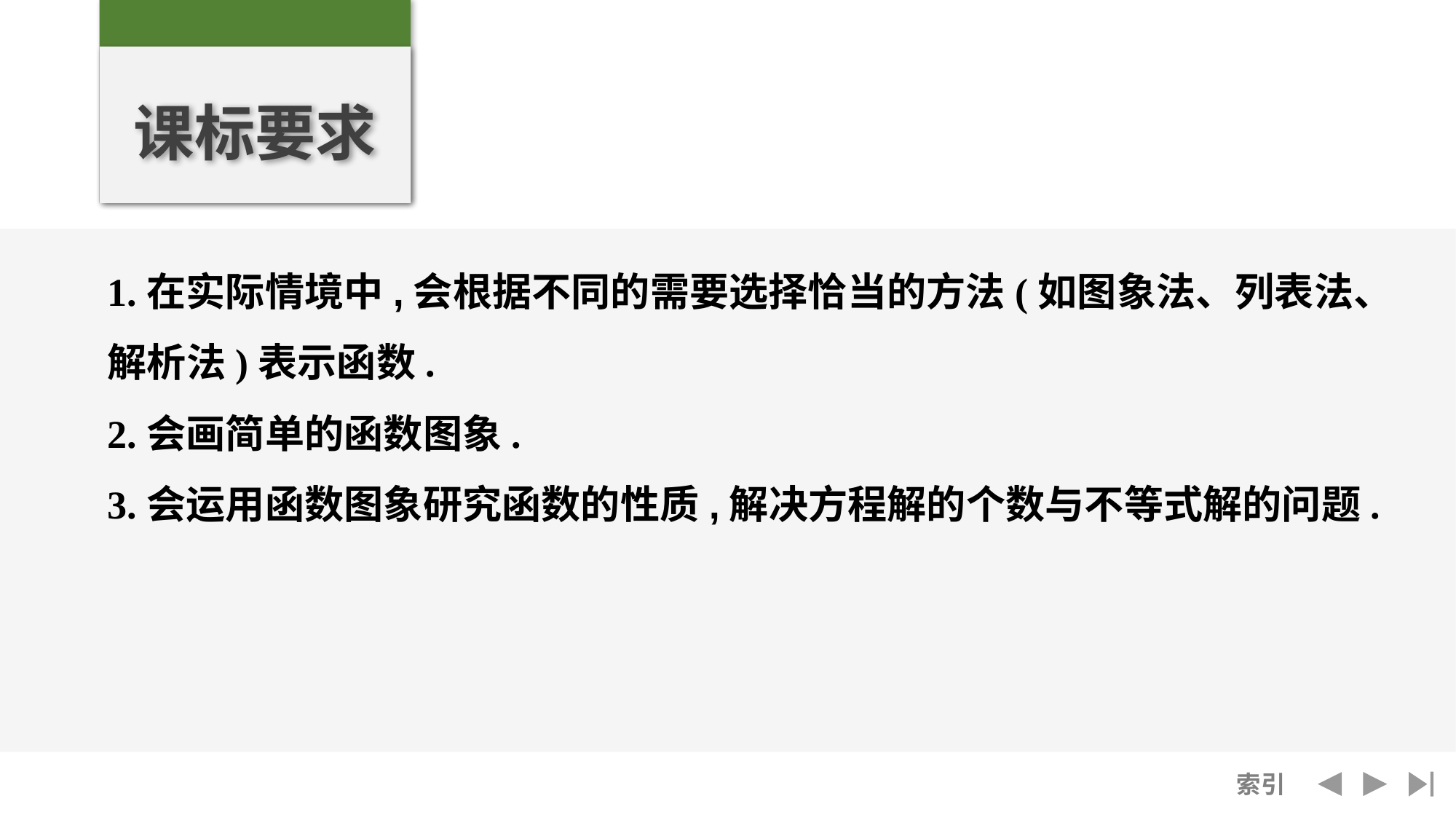

1.在实际情境中,会根据不同的需要选择恰当的方法(如图象法、列表法、解析法)表示函数.
2.会画简单的函数图象.
3.会运用函数图象研究函数的性质,解决方程解的个数与不等式解的问题.